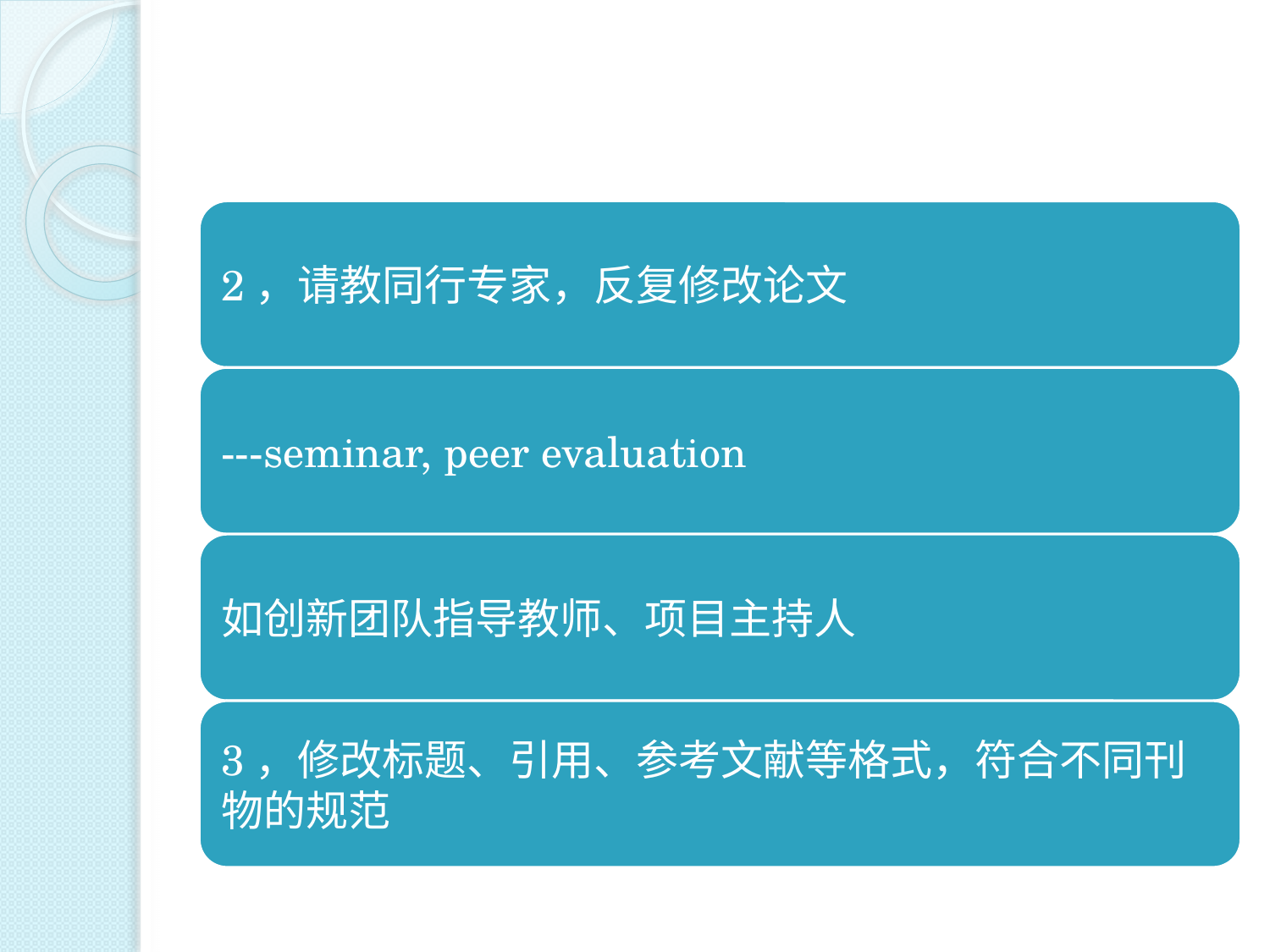

#
2，请教同行专家，反复修改论文
---seminar, peer evaluation
如创新团队指导教师、项目主持人
3，修改标题、引用、参考文献等格式，符合不同刊物的规范